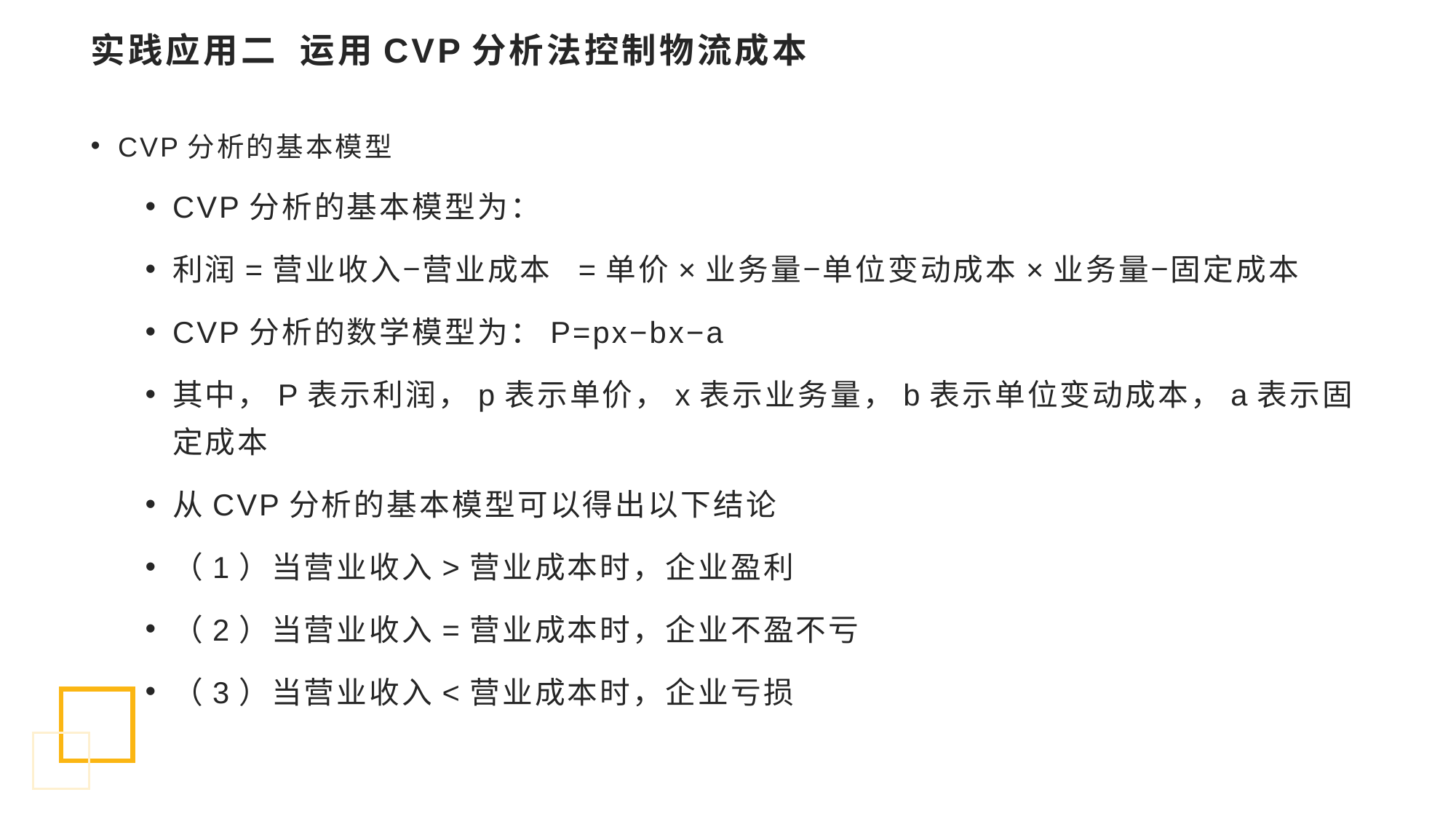

# 实践应用二  运用CVP分析法控制物流成本
CVP分析的基本模型
CVP分析的基本模型为：
利润=营业收入−营业成本  =单价×业务量−单位变动成本×业务量−固定成本
CVP分析的数学模型为：P=px−bx−a
其中，P表示利润，p表示单价，x表示业务量，b表示单位变动成本，a表示固定成本
从CVP分析的基本模型可以得出以下结论
（1）当营业收入>营业成本时，企业盈利
（2）当营业收入=营业成本时，企业不盈不亏
（3）当营业收入<营业成本时，企业亏损